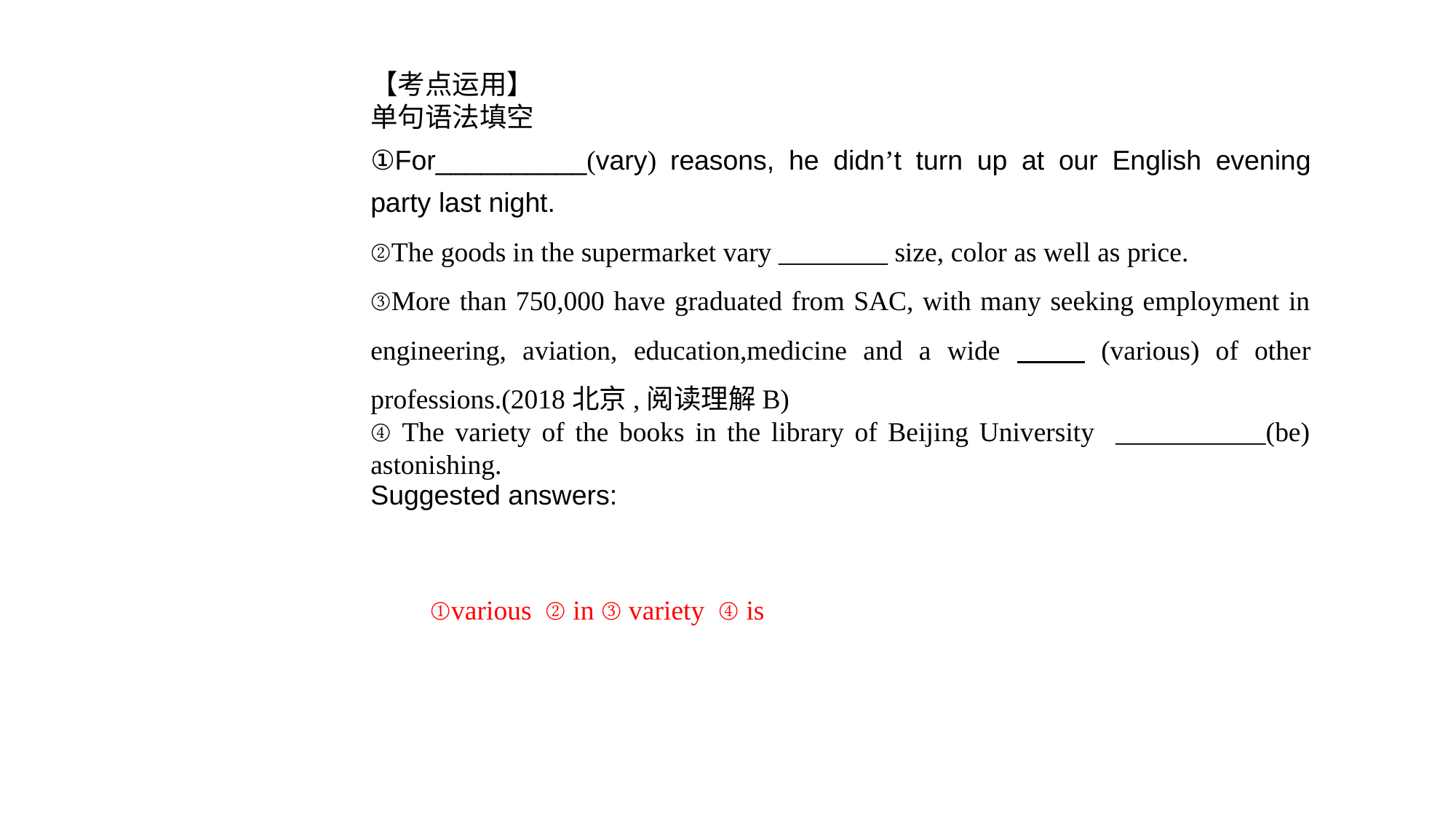

【考点运用】
单句语法填空
①For__________(vary) reasons, he didn’t turn up at our English evening party last night.
②The goods in the supermarket vary ________ size, color as well as price.
③More than 750,000 have graduated from SAC, with many seeking employment in engineering, aviation, education,medicine and a wide      (various) of other professions.(2018北京,阅读理解B)
④ The variety of the books in the library of Beijing University  ___________(be) astonishing.
Suggested answers:
①various  ② in ③ variety  ④ is